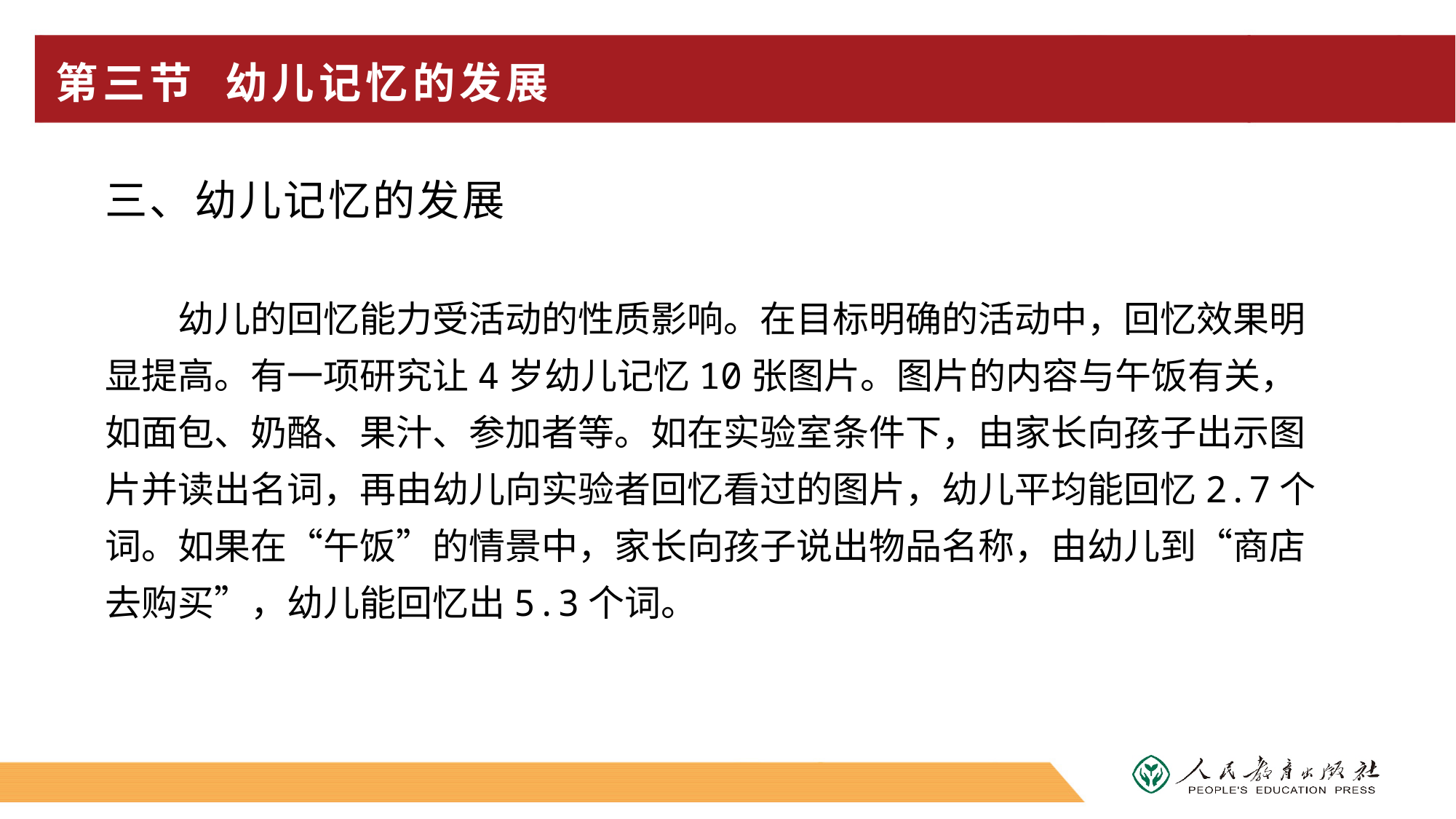

# 第三节  幼儿记忆的发展
三、幼儿记忆的发展
幼儿的回忆能力受活动的性质影响。在目标明确的活动中，回忆效果明显提高。有一项研究让4岁幼儿记忆10张图片。图片的内容与午饭有关，如面包、奶酪、果汁、参加者等。如在实验室条件下，由家长向孩子出示图片并读出名词，再由幼儿向实验者回忆看过的图片，幼儿平均能回忆2.7个词。如果在“午饭”的情景中，家长向孩子说出物品名称，由幼儿到“商店去购买”，幼儿能回忆出5.3个词。